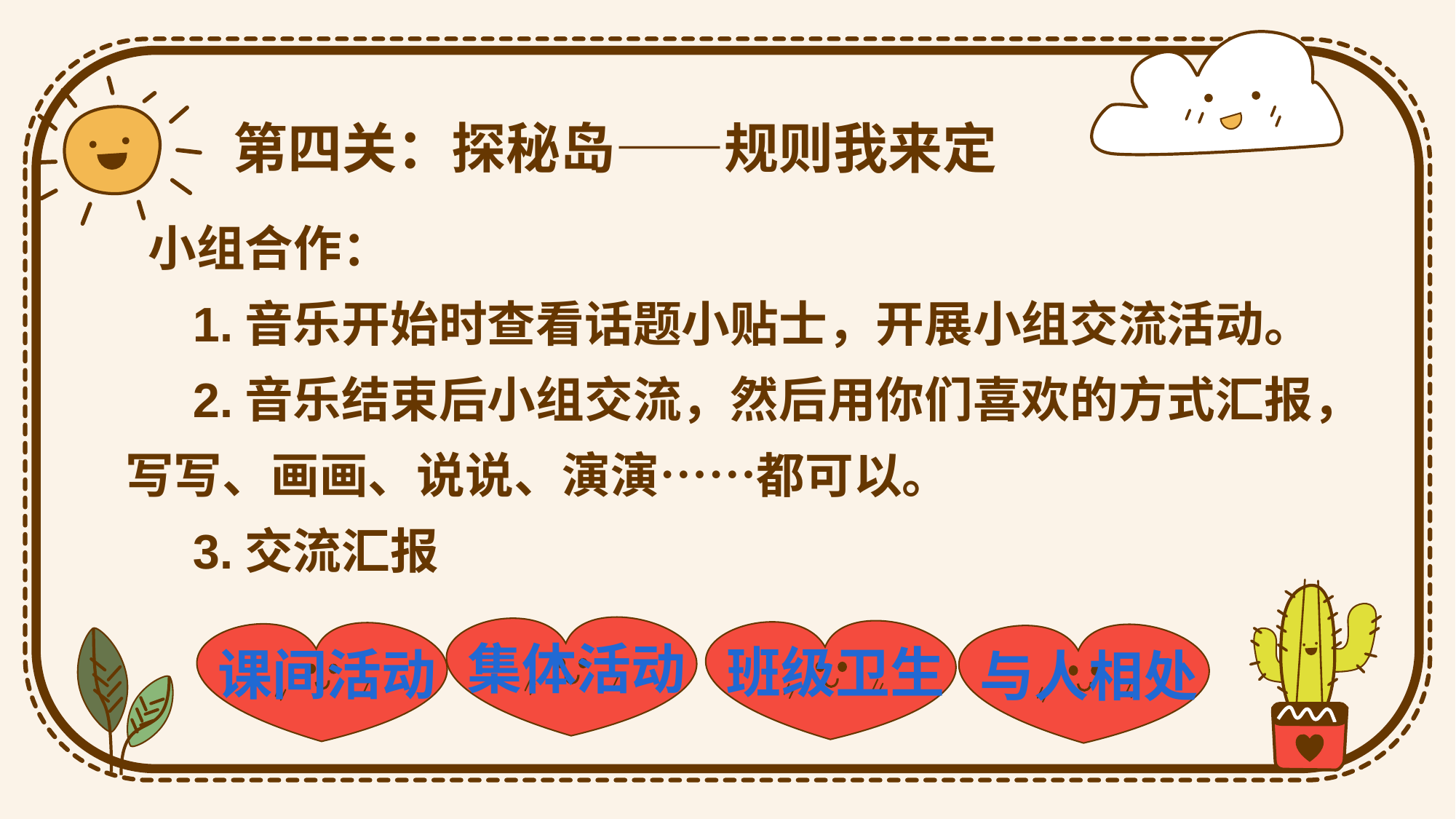

第四关：探秘岛——规则我来定
 小组合作：
     1.音乐开始时查看话题小贴士，开展小组交流活动。
     2.音乐结束后小组交流，然后用你们喜欢的方式汇报，写写、画画、说说、演演……都可以。
     3.交流汇报

集体活动

班级卫生

课间活动

与人相处